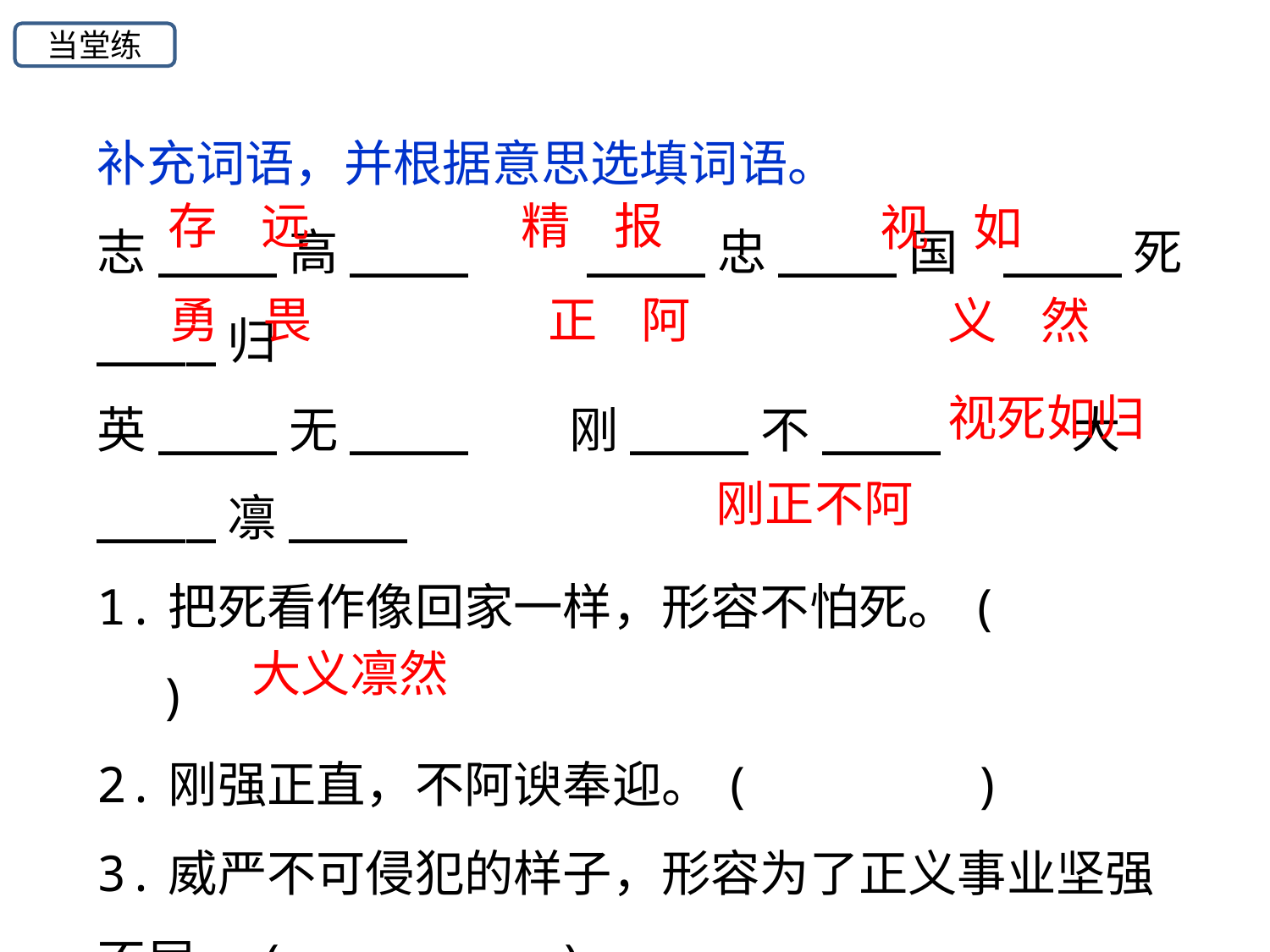

当堂练
补充词语，并根据意思选填词语。
志____高____    ____忠____国   ____死____归
英____无____   刚____不____    大____凛____
1.把死看作像回家一样，形容不怕死。(　　　　)
2.刚强正直，不阿谀奉迎。(　　　　)
3.威严不可侵犯的样子，形容为了正义事业坚强不屈。(　　　　　)
存    远
精    报
视    如
勇    畏
正    阿
义    然
视死如归
刚正不阿
大义凛然